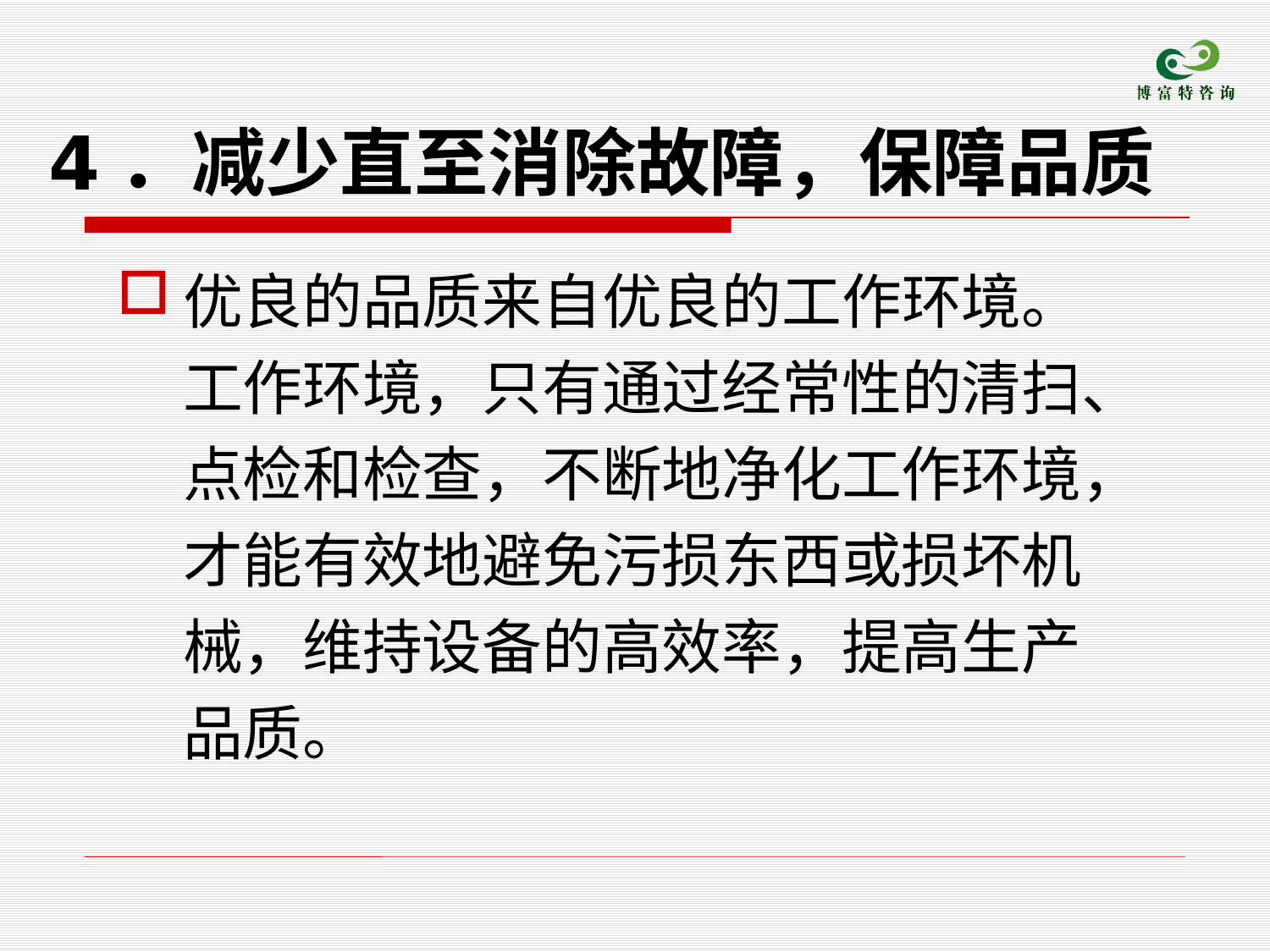

# 4．减少直至消除故障，保障品质
优良的品质来自优良的工作环境。工作环境，只有通过经常性的清扫、点检和检查，不断地净化工作环境，才能有效地避免污损东西或损坏机械，维持设备的高效率，提高生产品质。
45